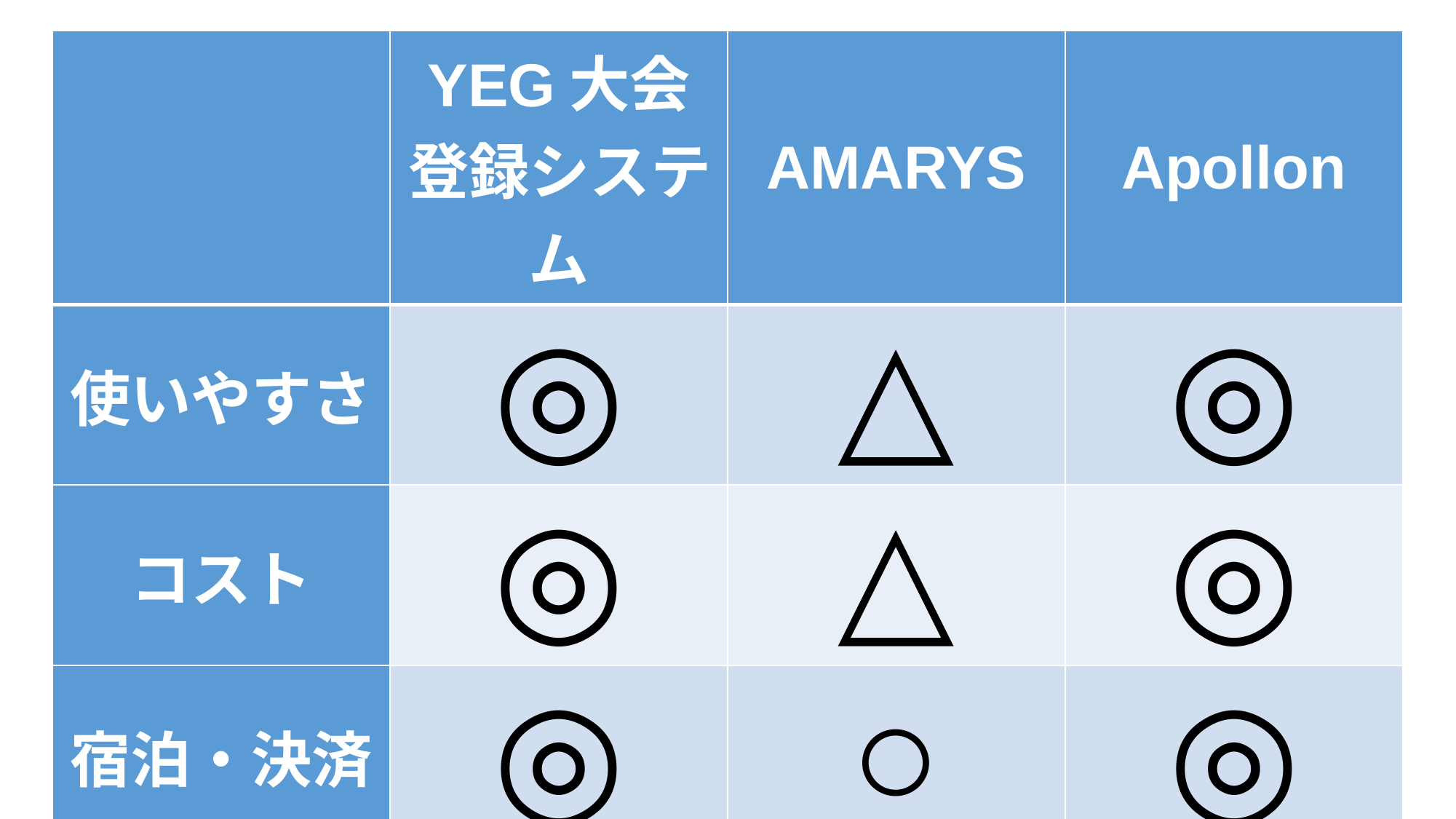

|  | YEG大会登録システム | AMARYS | Apollon |
| --- | --- | --- | --- |
| 使いやすさ | ◎ | △ | ◎ |
| コスト | ◎ | △ | ◎ |
| 宿泊・決済 | ◎ | ○ | ◎ |